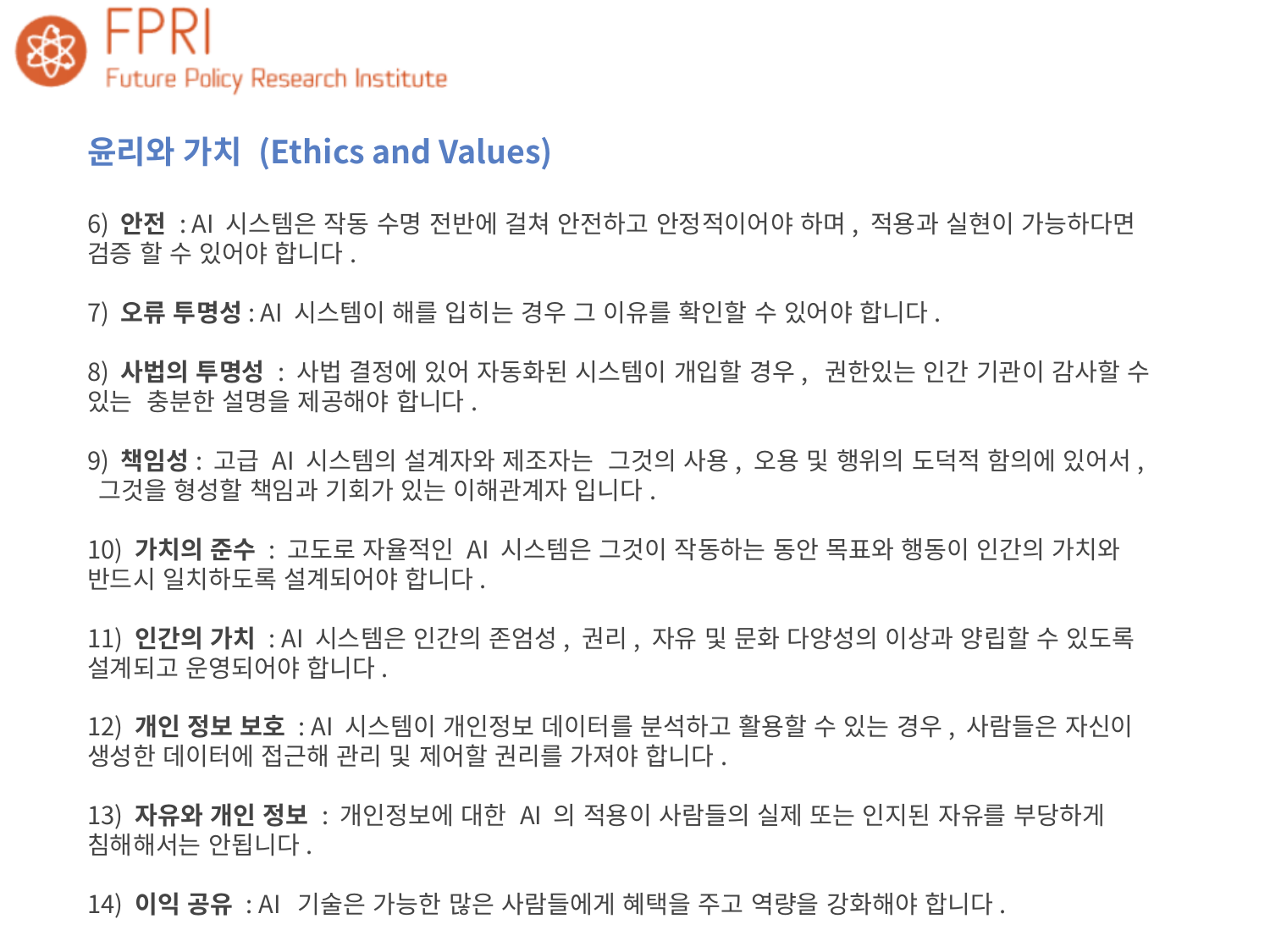

윤리와 가치 (Ethics and Values)

6) 안전 : AI 시스템은 작동 수명 전반에 걸쳐 안전하고 안정적이어야 하며, 적용과 실현이 가능하다면  검증 할 수 있어야 합니다.

7) 오류 투명성: AI 시스템이 해를 입히는 경우 그 이유를 확인할 수 있어야 합니다.

8) 사법의 투명성 : 사법 결정에 있어 자동화된 시스템이 개입할 경우,  권한있는 인간 기관이 감사할 수 있는  충분한 설명을 제공해야 합니다.

9) 책임성: 고급 AI 시스템의 설계자와 제조자는  그것의 사용, 오용 및 행위의 도덕적 함의에 있어서,  그것을 형성할 책임과 기회가 있는 이해관계자 입니다.

10) 가치의 준수 : 고도로 자율적인 AI 시스템은 그것이 작동하는 동안 목표와 행동이 인간의 가치와 반드시 일치하도록 설계되어야 합니다.

11) 인간의 가치 : AI 시스템은 인간의 존엄성, 권리, 자유 및 문화 다양성의 이상과 양립할 수 있도록 설계되고 운영되어야 합니다.

12) 개인 정보 보호 : AI 시스템이 개인정보 데이터를 분석하고 활용할 수 있는 경우, 사람들은 자신이 생성한 데이터에 접근해 관리 및 제어할 권리를 가져야 합니다.

13) 자유와 개인 정보 : 개인정보에 대한 AI 의 적용이 사람들의 실제 또는 인지된 자유를 부당하게 침해해서는 안됩니다.

14) 이익 공유 : AI  기술은 가능한 많은 사람들에게 혜택을 주고 역량을 강화해야 합니다.